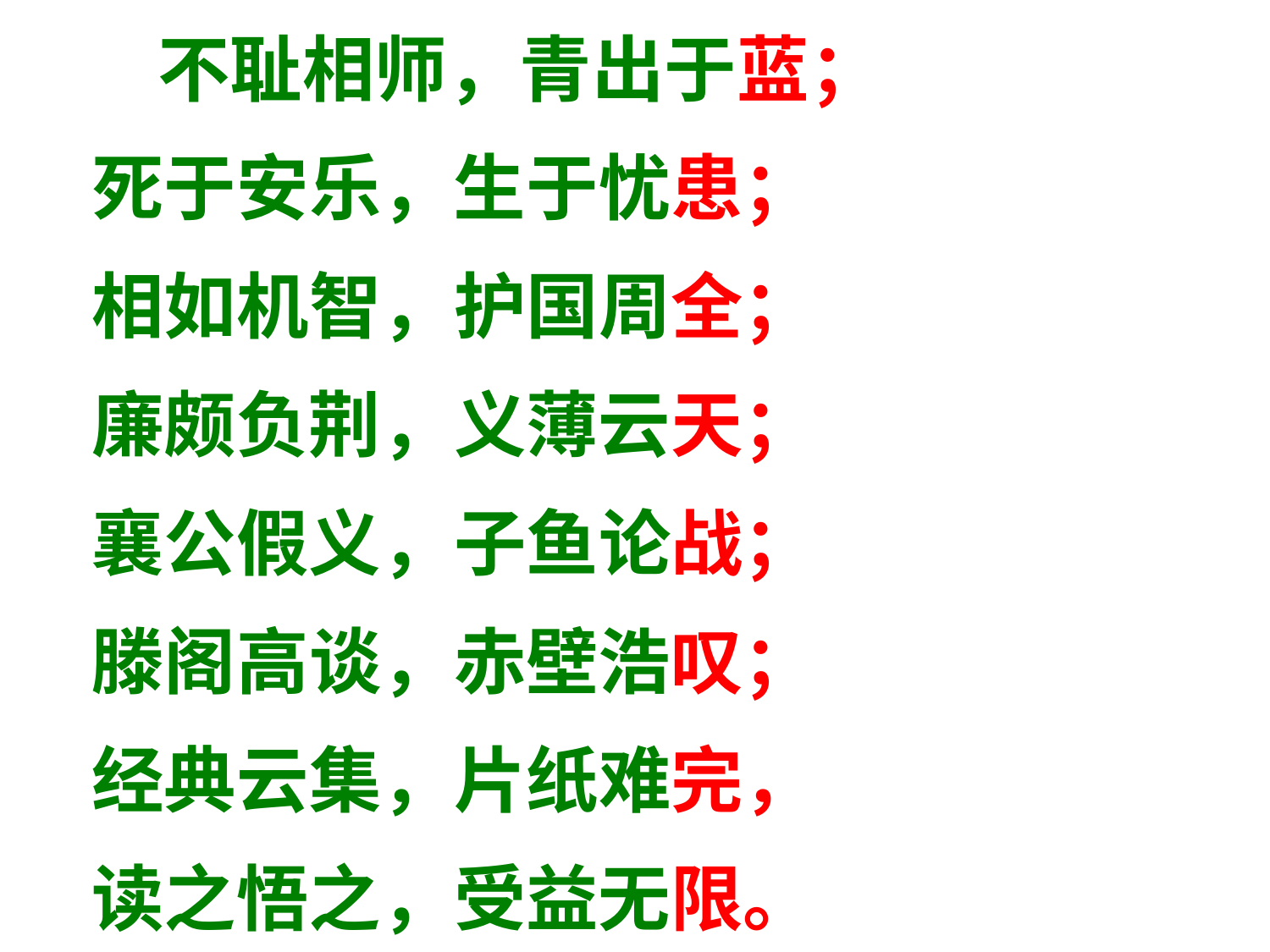

不耻相师，青出于蓝；
    死于安乐，生于忧患；
    相如机智，护国周全；
    廉颇负荆，义薄云天；
    襄公假义，子鱼论战；
    滕阁高谈，赤壁浩叹；
    经典云集，片纸难完，
    读之悟之，受益无限。